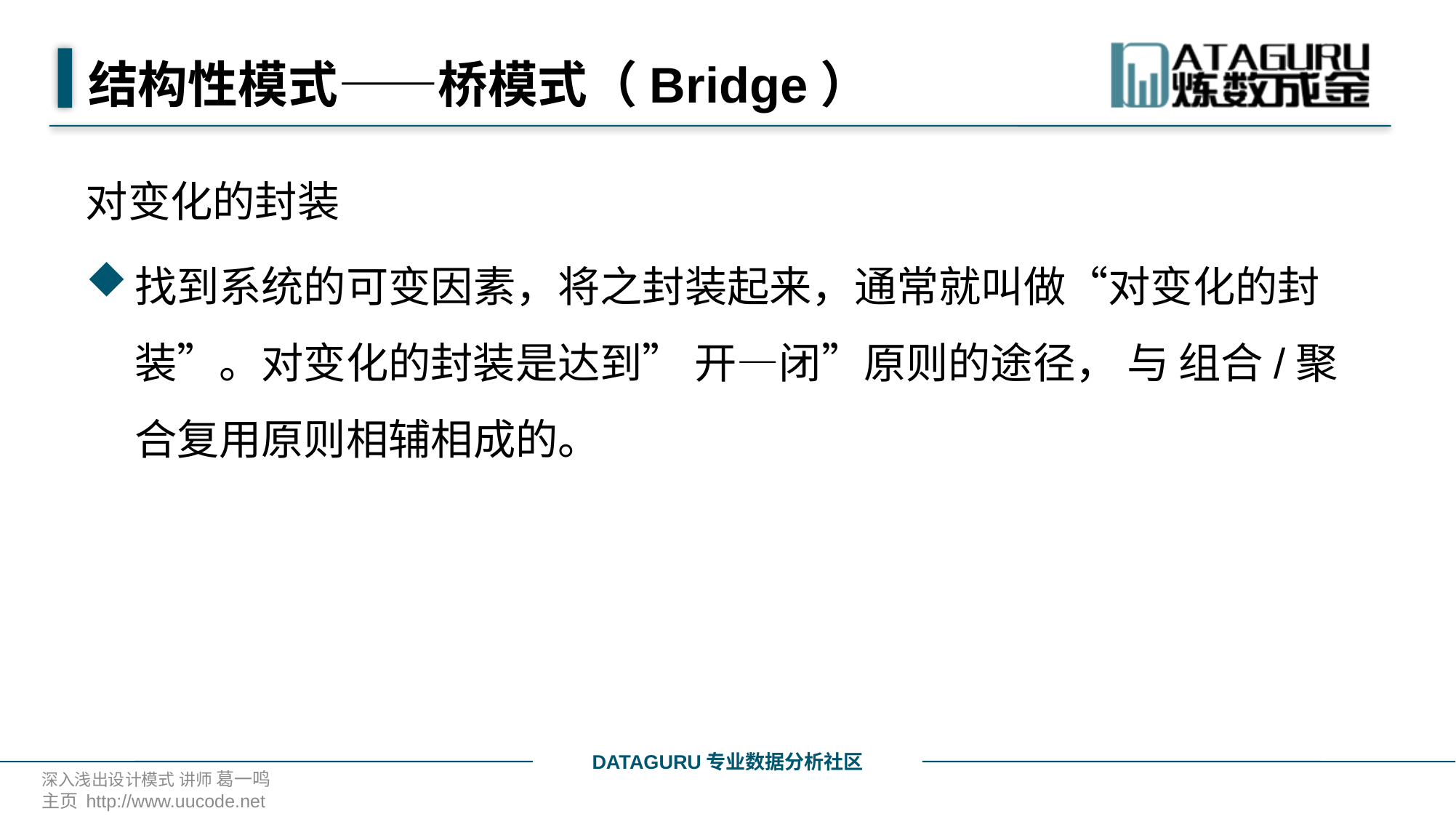

# 结构性模式——桥模式（Bridge）
对变化的封装
找到系统的可变因素，将之封装起来，通常就叫做“对变化的封装”。对变化的封装是达到” 开—闭”原则的途径， 与 组合/聚合复用原则相辅相成的。